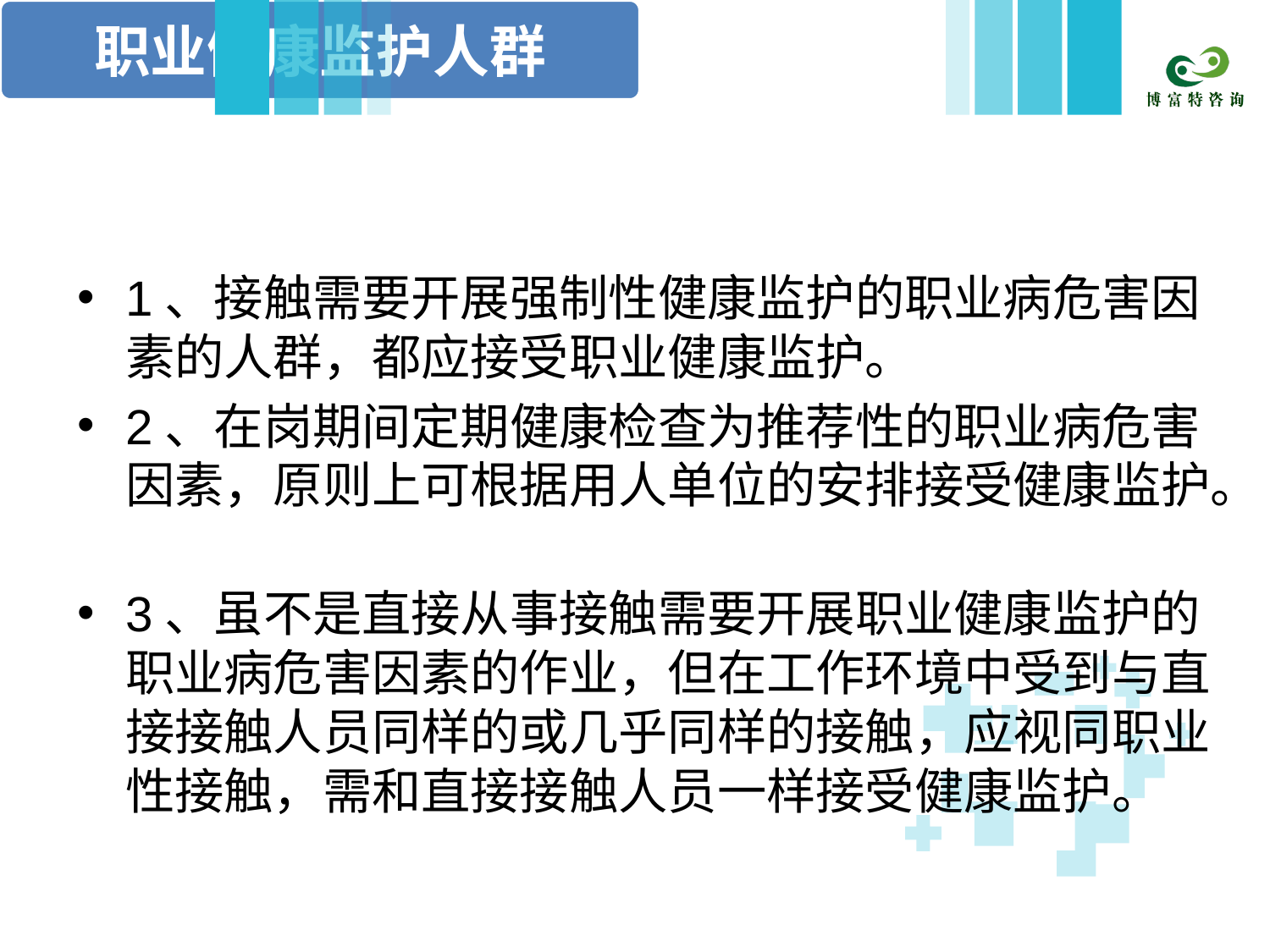

职业健康监护人群
1、接触需要开展强制性健康监护的职业病危害因素的人群，都应接受职业健康监护。
2、在岗期间定期健康检查为推荐性的职业病危害因素，原则上可根据用人单位的安排接受健康监护。
3、虽不是直接从事接触需要开展职业健康监护的职业病危害因素的作业，但在工作环境中受到与直接接触人员同样的或几乎同样的接触，应视同职业性接触，需和直接接触人员一样接受健康监护。